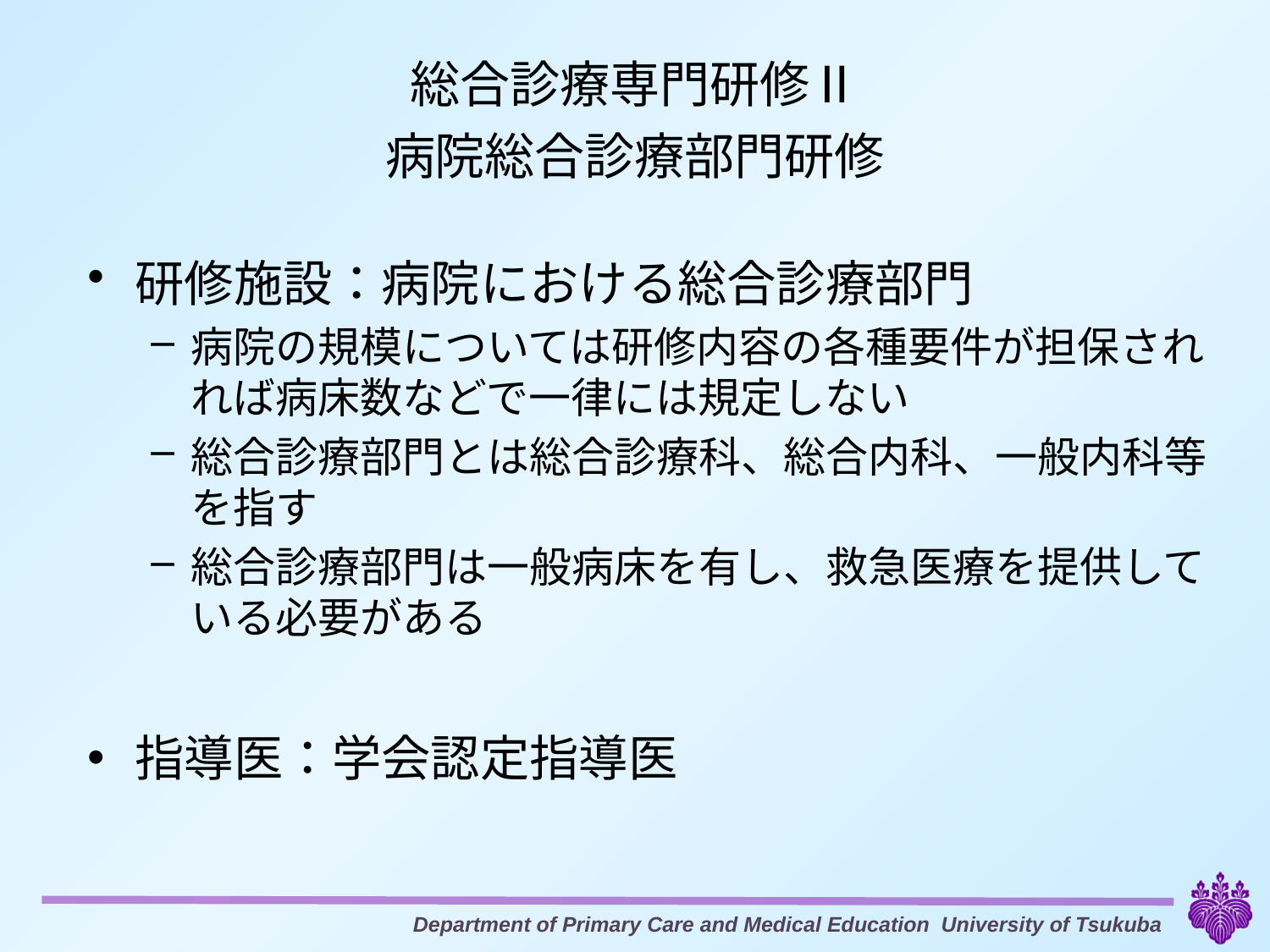

# 総合診療専門研修Ⅱ 病院総合診療部門研修
研修施設：病院における総合診療部門
病院の規模については研修内容の各種要件が担保されれば病床数などで一律には規定しない
総合診療部門とは総合診療科、総合内科、一般内科等を指す
総合診療部門は一般病床を有し、救急医療を提供している必要がある

指導医：学会認定指導医